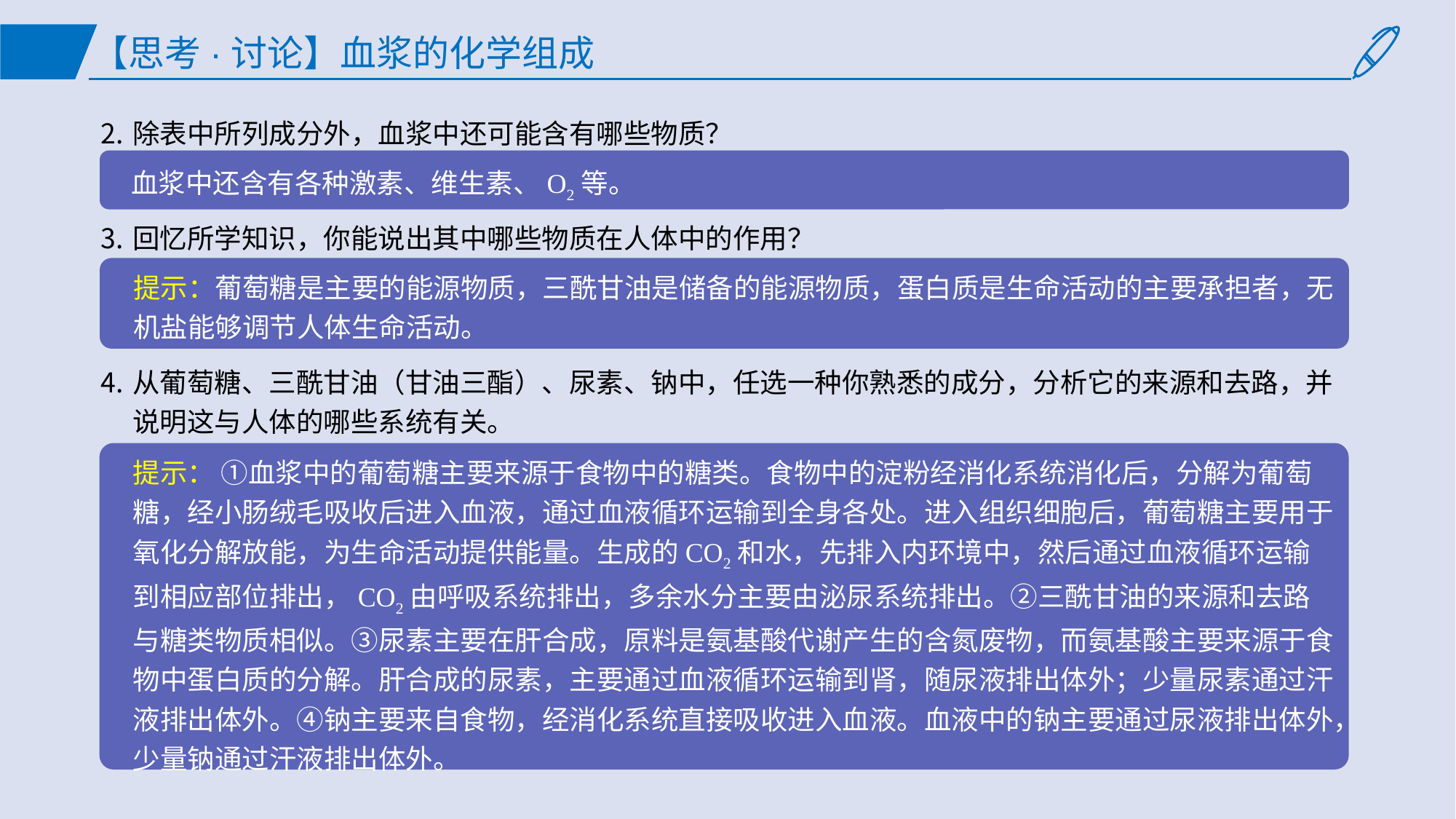

【思考·讨论】血浆的化学组成

除表中所列成分外，血浆中还可能含有哪些物质？

回忆所学知识，你能说出其中哪些物质在人体中的作用？

从葡萄糖、三酰甘油（甘油三酯）、尿素、钠中，任选一种你熟悉的成分，分析它的来源和去路，并说明这与人体的哪些系统有关。

血浆中还含有各种激素、维生素、O2等。

提示：葡萄糖是主要的能源物质，三酰甘油是储备的能源物质，蛋白质是生命活动的主要承担者，无机盐能够调节人体生命活动。

提示： ①血浆中的葡萄糖主要来源于食物中的糖类。食物中的淀粉经消化系统消化后，分解为葡萄糖，经小肠绒毛吸收后进入血液，通过血液循环运输到全身各处。进入组织细胞后，葡萄糖主要用于氧化分解放能，为生命活动提供能量。生成的CO2和水，先排入内环境中，然后通过血液循环运输到相应部位排出，CO2由呼吸系统排出，多余水分主要由泌尿系统排出。②三酰甘油的来源和去路与糖类物质相似。③尿素主要在肝合成，原料是氨基酸代谢产生的含氮废物，而氨基酸主要来源于食物中蛋白质的分解。肝合成的尿素，主要通过血液循环运输到肾，随尿液排出体外；少量尿素通过汗液排出体外。④钠主要来自食物，经消化系统直接吸收进入血液。血液中的钠主要通过尿液排出体外，少量钠通过汗液排出体外。